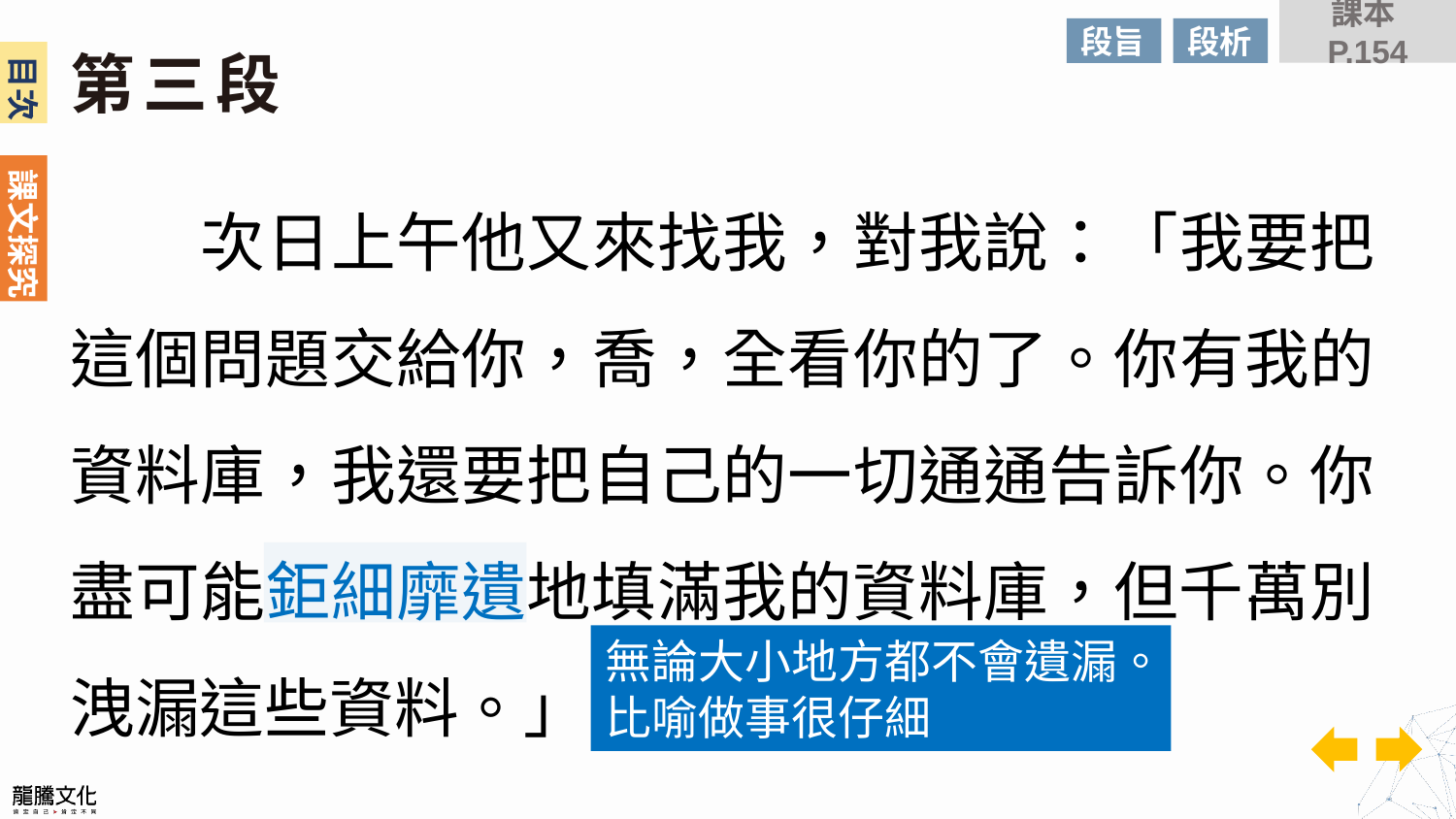

課本P.154
段旨
段析
第三段
　　次日上午他又來找我，對我說：「我要把這個問題交給你，喬，全看你的了。你有我的資料庫，我還要把自己的一切通通告訴你。你盡可能鉅細靡遺地填滿我的資料庫，但千萬別洩漏這些資料。」

無論大小地方都不會遺漏。比喻做事很仔細